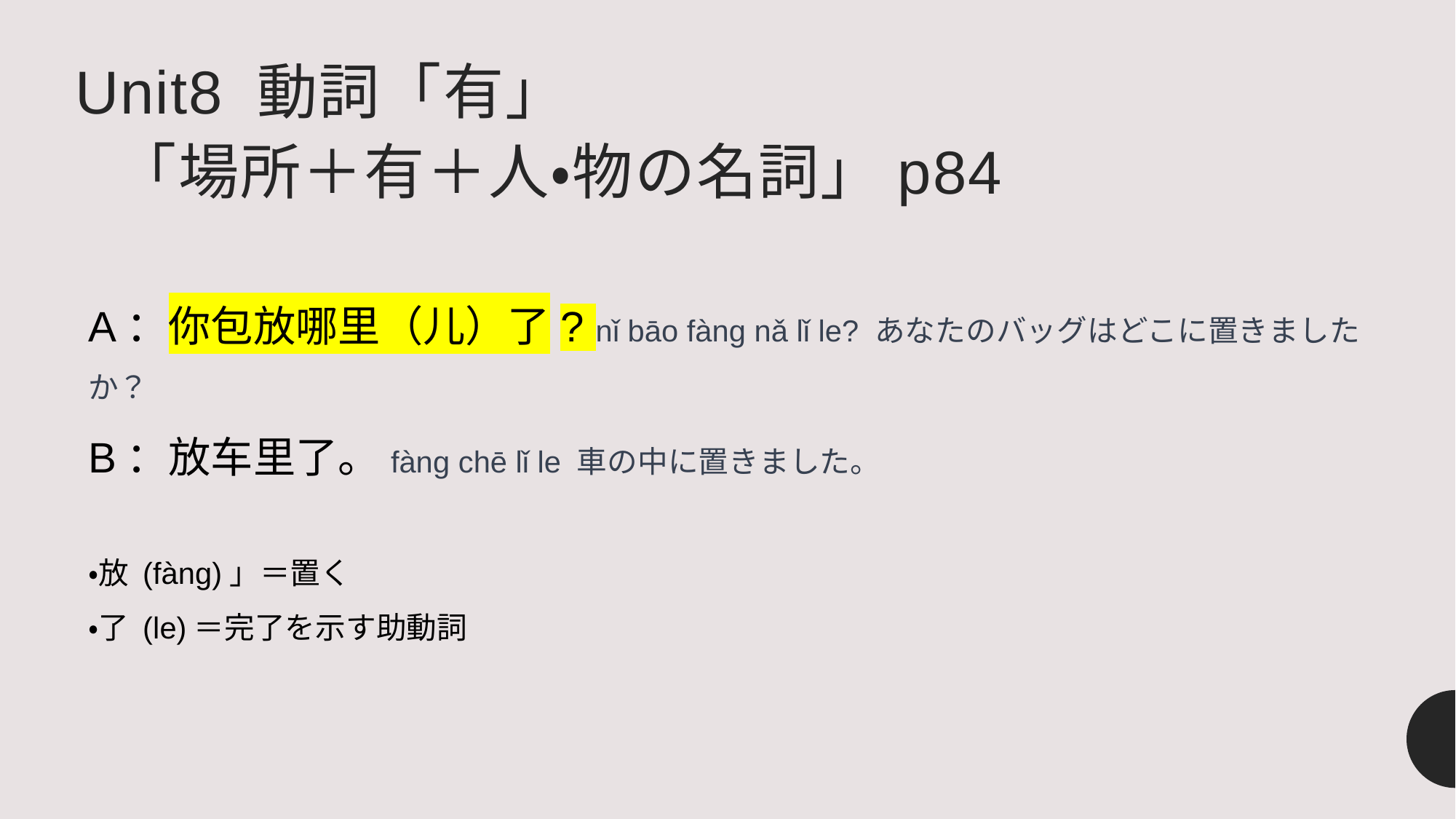

# Unit8 動詞「有」 「場所＋有＋人・物の名詞」p84
A：你包放哪里（儿）了? nǐ bāo fàng nǎ lǐ le? あなたのバッグはどこに置きましたか？
B：放车里了。fàng chē lǐ le 車の中に置きました。

・放 (fàng)」＝置く
・了 (le)＝完了を示す助動詞